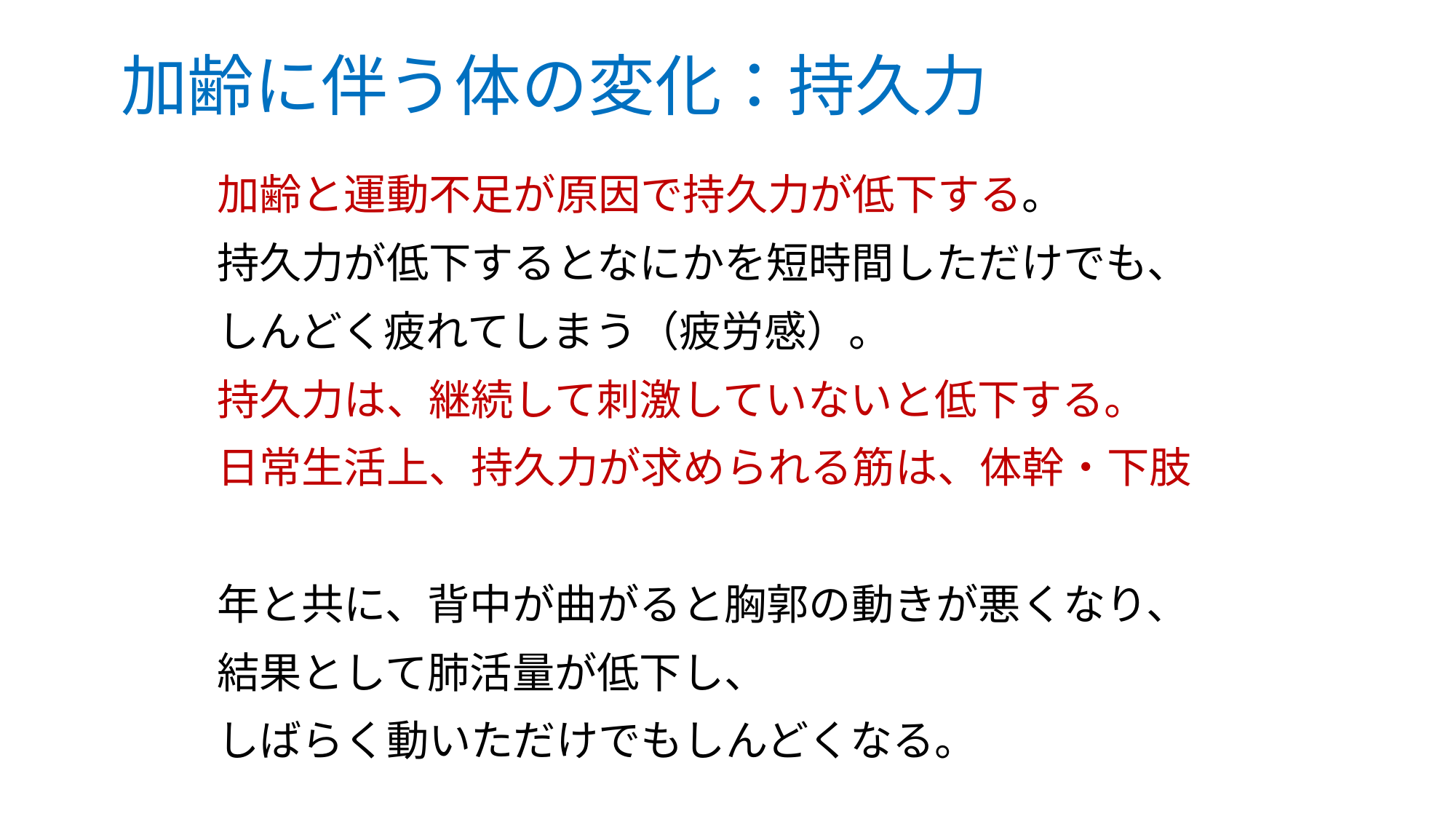

# 加齢に伴う体の変化：持久力
加齢と運動不足が原因で持久力が低下する。
持久力が低下するとなにかを短時間しただけでも、
しんどく疲れてしまう（疲労感）。
持久力は、継続して刺激していないと低下する。
日常生活上、持久力が求められる筋は、体幹・下肢

年と共に、背中が曲がると胸郭の動きが悪くなり、
結果として肺活量が低下し、
しばらく動いただけでもしんどくなる。